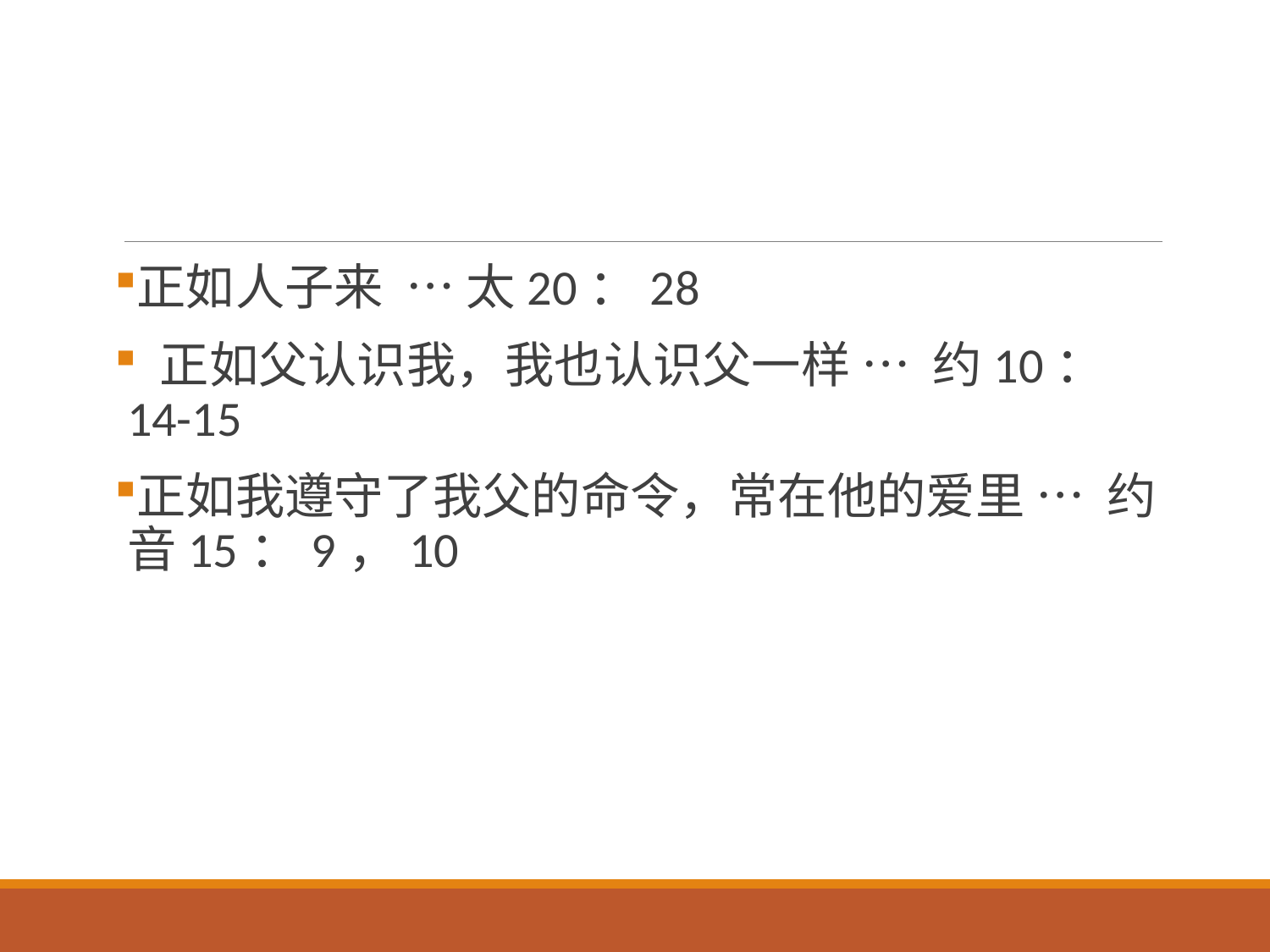

#
正如人子来  … 太20：28
 正如父认识我，我也认识父一样 …  约10：14-15
正如我遵守了我父的命令，常在他的爱里 …  约音15：9，10